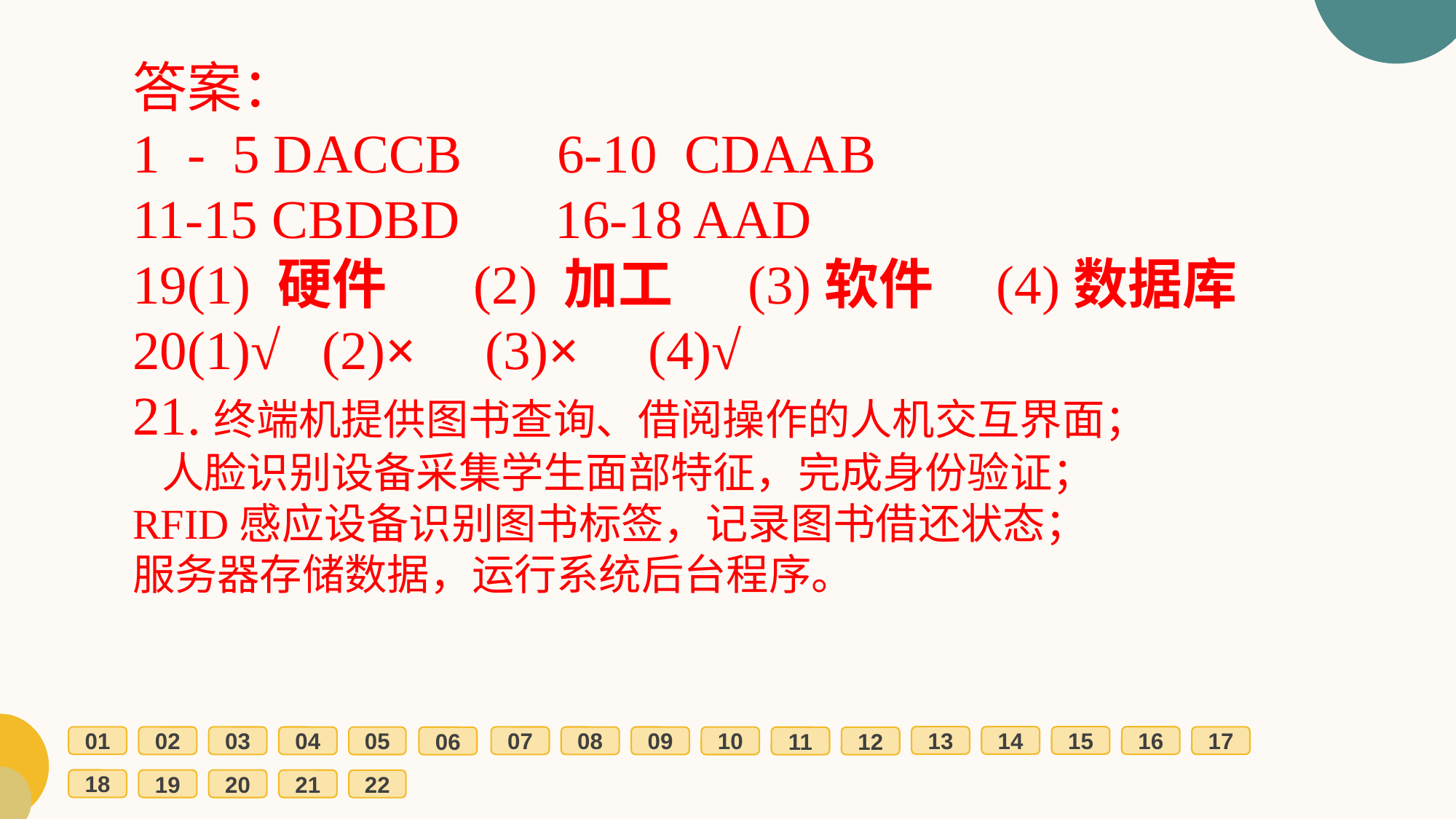

答案：
1  -  5 DACCB       6-10  CDAAB
11-15 CBDBD       16-18 AAD
19(1) 硬件      (2) 加工     (3)软件    (4)数据库
20(1)√   (2)×     (3)×     (4)√
21.终端机提供图书查询、借阅操作的人机交互界面；
  人脸识别设备采集学生面部特征，完成身份验证；
RFID感应设备识别图书标签，记录图书借还状态；
服务器存储数据，运行系统后台程序。